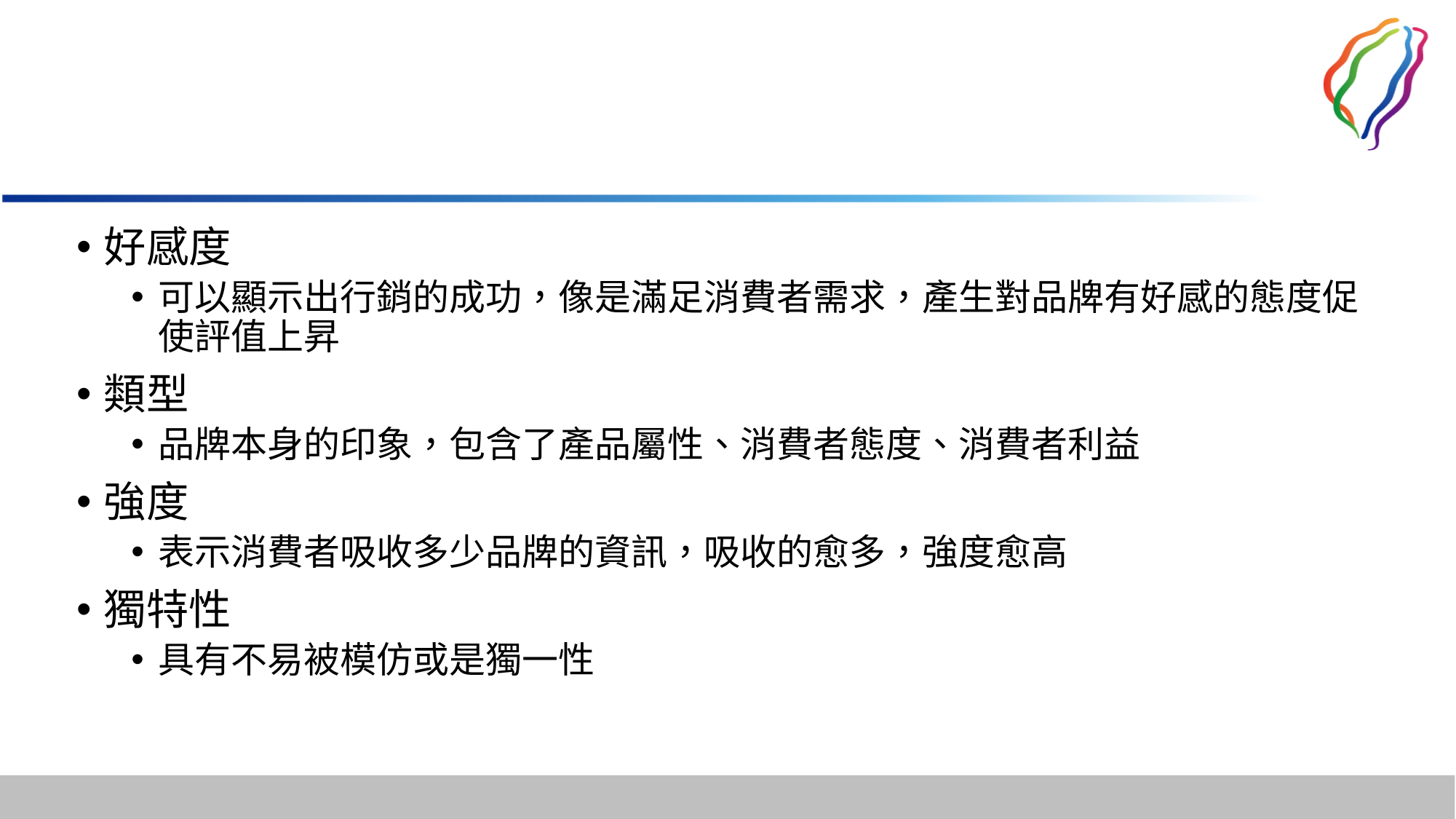

好感度
可以顯示出行銷的成功，像是滿足消費者需求，產生對品牌有好感的態度促使評值上昇
類型
品牌本身的印象，包含了產品屬性、消費者態度、消費者利益
強度
表示消費者吸收多少品牌的資訊，吸收的愈多，強度愈高
獨特性
具有不易被模仿或是獨一性